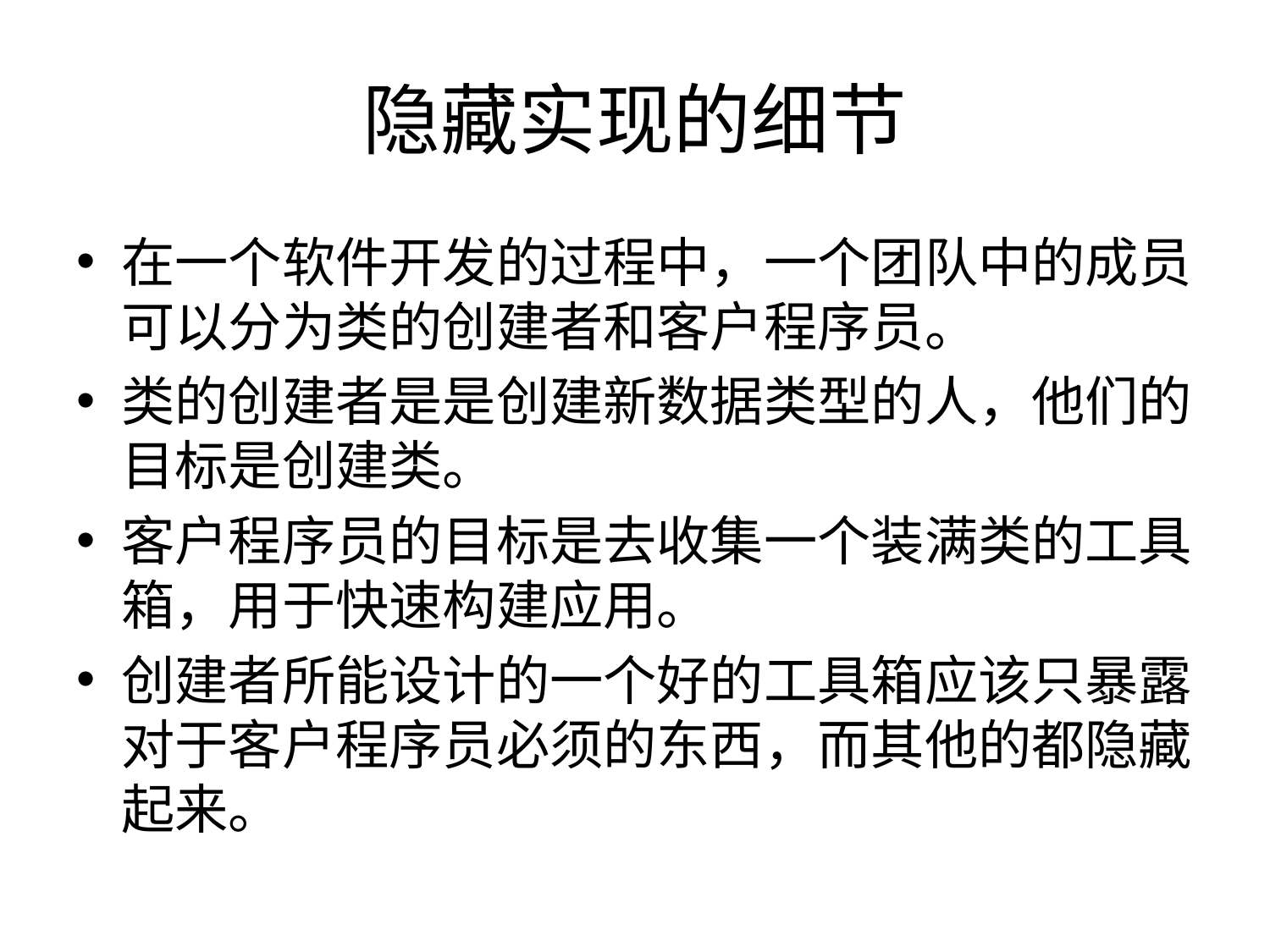

# 隐藏实现的细节
在一个软件开发的过程中，一个团队中的成员可以分为类的创建者和客户程序员。
类的创建者是是创建新数据类型的人，他们的目标是创建类。
客户程序员的目标是去收集一个装满类的工具箱，用于快速构建应用。
创建者所能设计的一个好的工具箱应该只暴露对于客户程序员必须的东西，而其他的都隐藏起来。